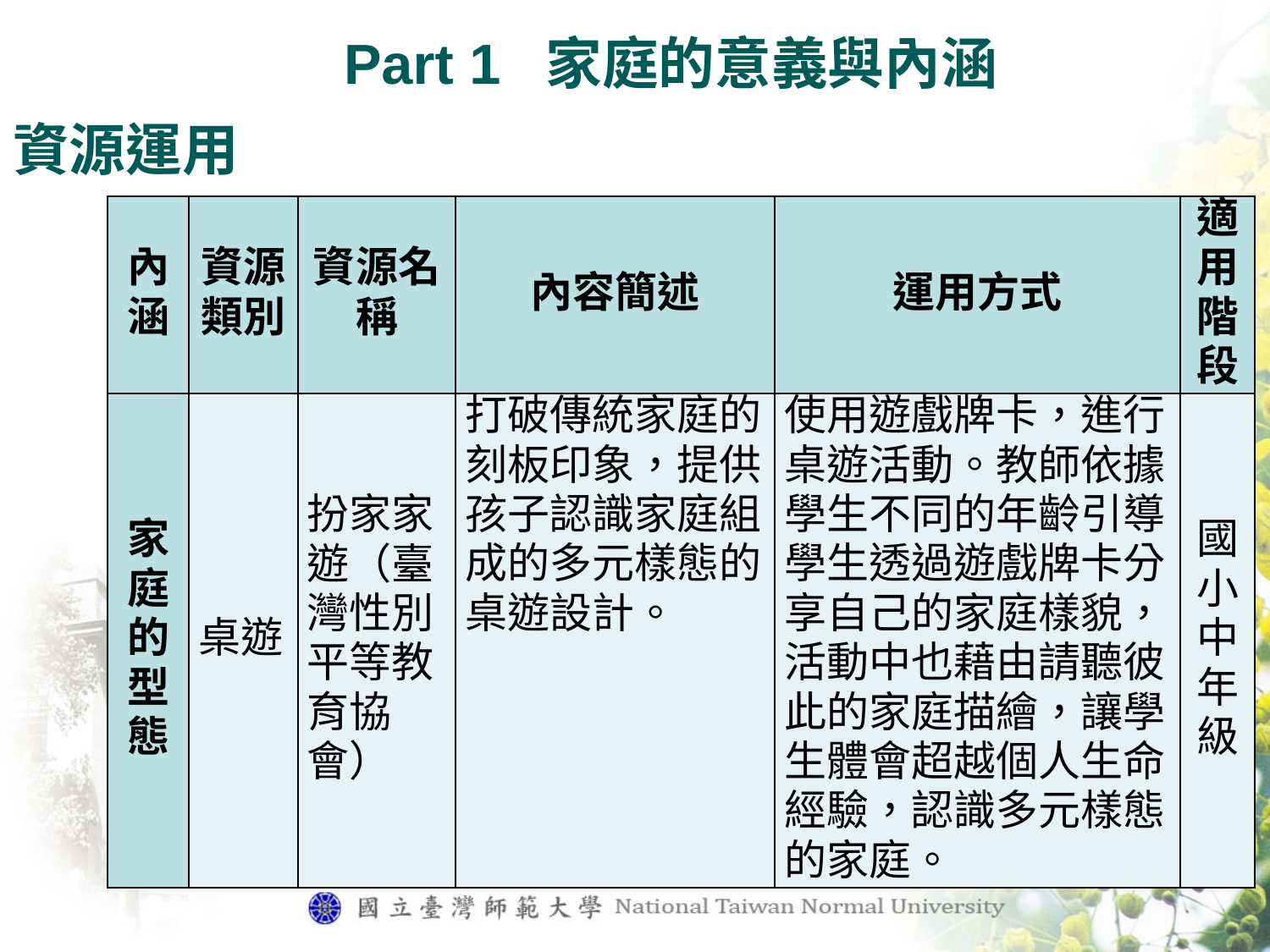

Part 1  家庭的意義與內涵
資源運用
| 內涵 | 資源類別 | 資源名稱 | 內容簡述 | 運用方式 | 適用階段 |
| --- | --- | --- | --- | --- | --- |
| 家庭的型態 | 桌遊 | 扮家家遊（臺灣性別平等教育協會） | 打破傳統家庭的刻板印象，提供孩子認識家庭組成的多元樣態的桌遊設計。 | 使用遊戲牌卡，進行桌遊活動。教師依據學生不同的年齡引導學生透過遊戲牌卡分享自己的家庭樣貌，活動中也藉由請聽彼此的家庭描繪，讓學生體會超越個人生命經驗，認識多元樣態的家庭。 | 國小中年級 |